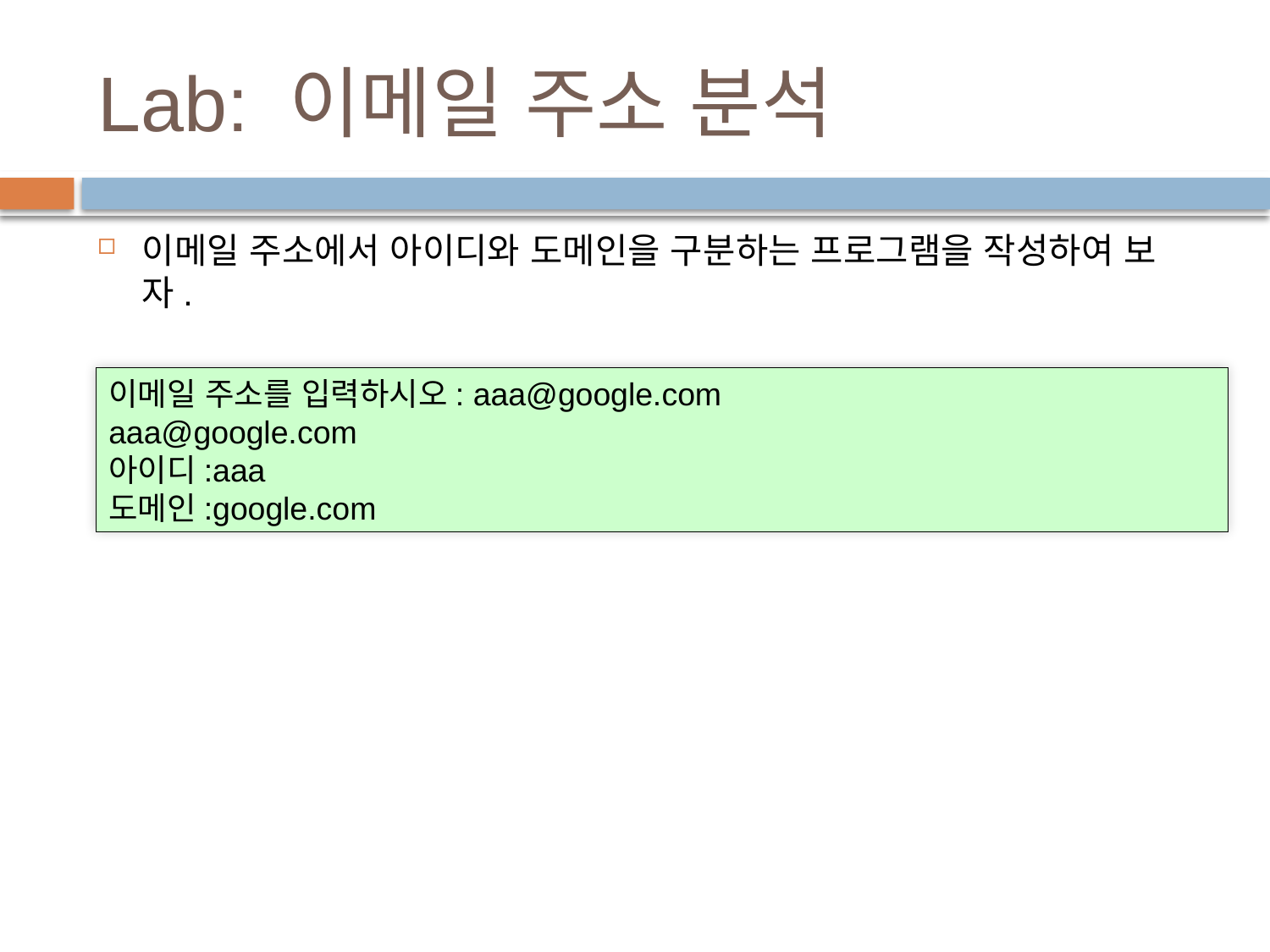

# Lab: 이메일 주소 분석
이메일 주소에서 아이디와 도메인을 구분하는 프로그램을 작성하여 보자.
이메일 주소를 입력하시오: aaa@google.com
aaa@google.com
아이디:aaa
도메인:google.com